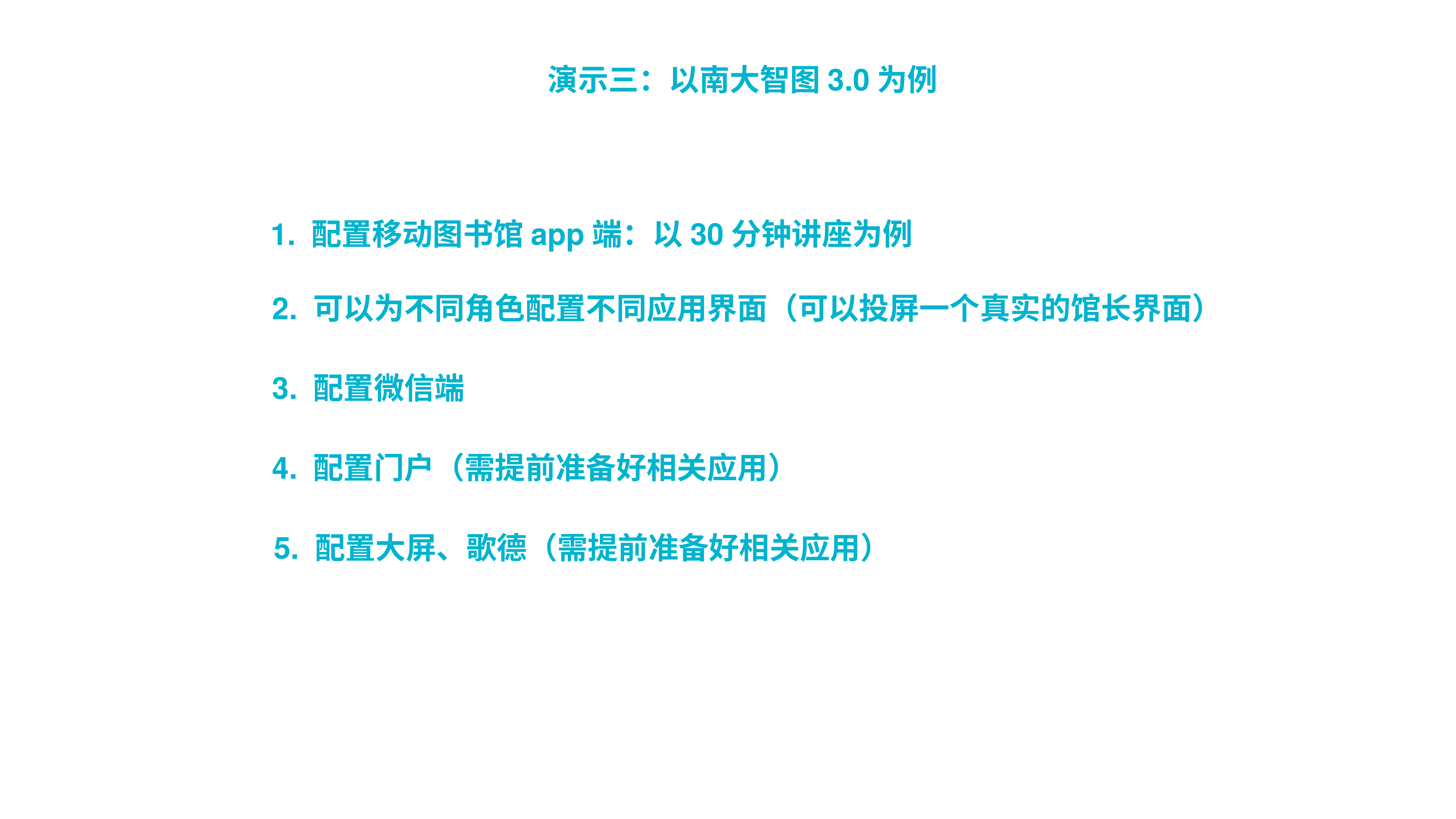

演示三：以南大智图3.0为例
1. 配置移动图书馆app端：以30分钟讲座为例
2. 可以为不同角色配置不同应用界面（可以投屏一个真实的馆长界面）
3. 配置微信端
4. 配置门户（需提前准备好相关应用）
5. 配置大屏、歌德（需提前准备好相关应用）